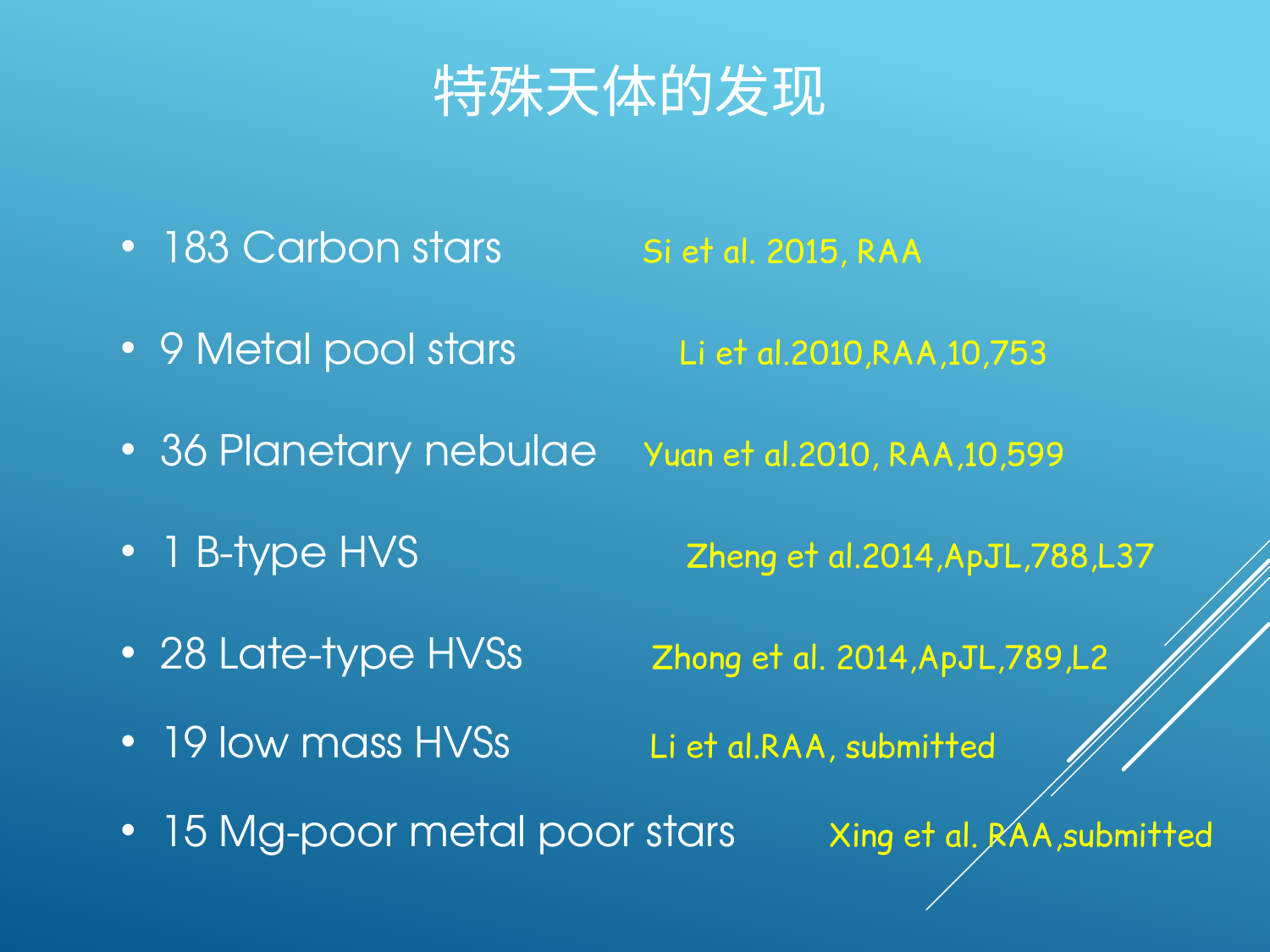

特殊天体的发现
183 Carbon stars            Si et al. 2015, RAA

9 Metal pool stars              Li et al.2010,RAA,10,753

36 Planetary nebulae    Yuan et al.2010, RAA,10,599

1 B-type HVS                       Zheng et al.2014,ApJL,788,L37

28 Late-type HVSs           Zhong et al. 2014,ApJL,789,L2

19 low mass HVSs            Li et al.RAA, submitted

15 Mg-poor metal poor stars        Xing et al. RAA,submitted